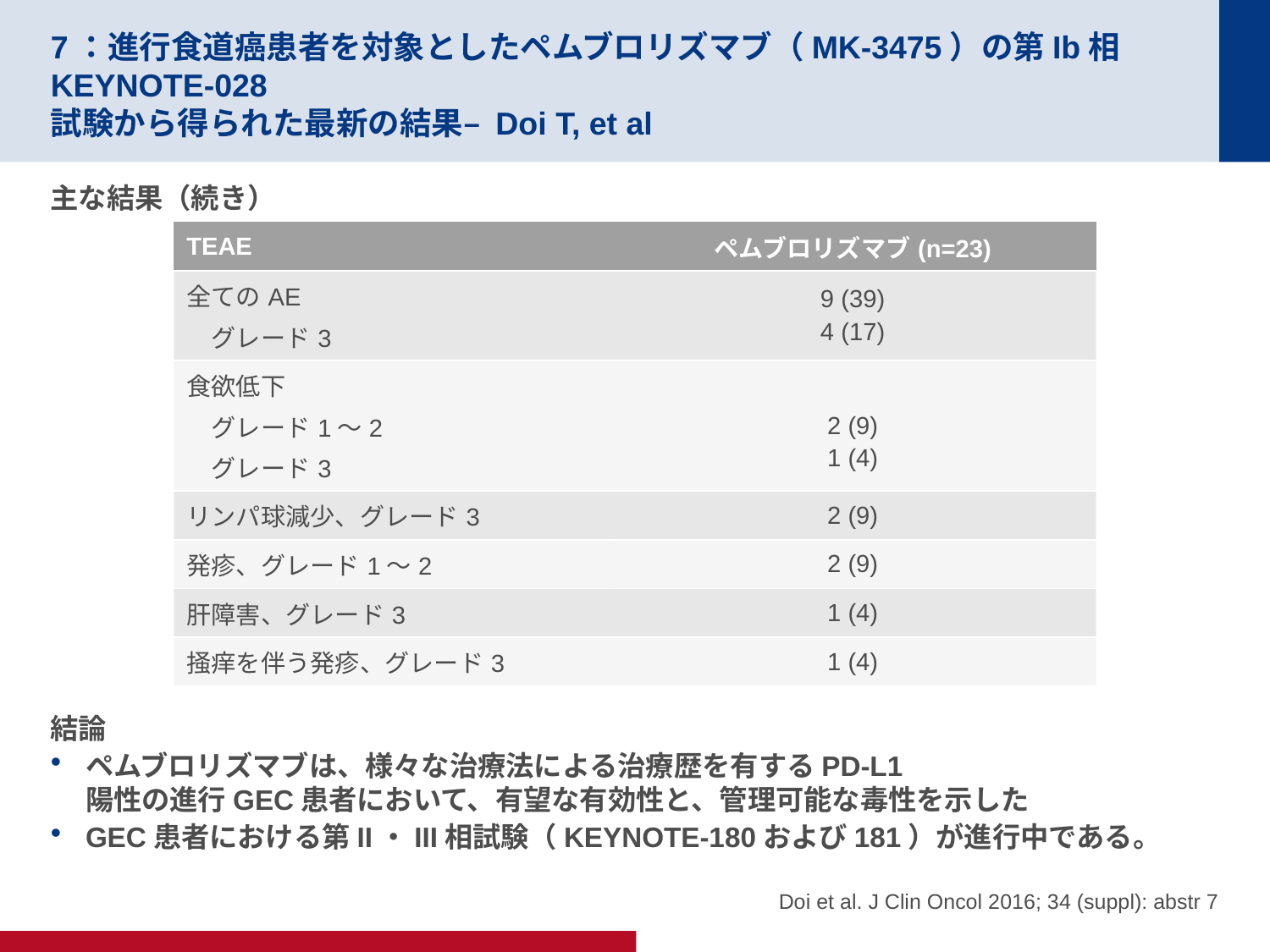

# 7：進行食道癌患者を対象としたペムブロリズマブ（MK-3475）の第Ib相KEYNOTE-028 試験から得られた最新の結果– Doi T, et al
主な結果（続き）

結論
ペムブロリズマブは、様々な治療法による治療歴を有するPD-L1
陽性の進行GEC患者において、有望な有効性と、管理可能な毒性を示した
GEC患者における第II・III相試験（KEYNOTE-180および181）が進行中である。
| TEAE | ペムブロリズマブ(n=23) |
| --- | --- |
| 全てのAE グレード3 | 9 (39) 4 (17) |
| 食欲低下 グレード1～2 グレード3 | 2 (9) 1 (4) |
| リンパ球減少、グレード3 | 2 (9) |
| 発疹、グレード1～2 | 2 (9) |
| 肝障害、グレード3 | 1 (4) |
| 掻痒を伴う発疹、グレード3 | 1 (4) |
Doi et al. J Clin Oncol 2016; 34 (suppl): abstr 7